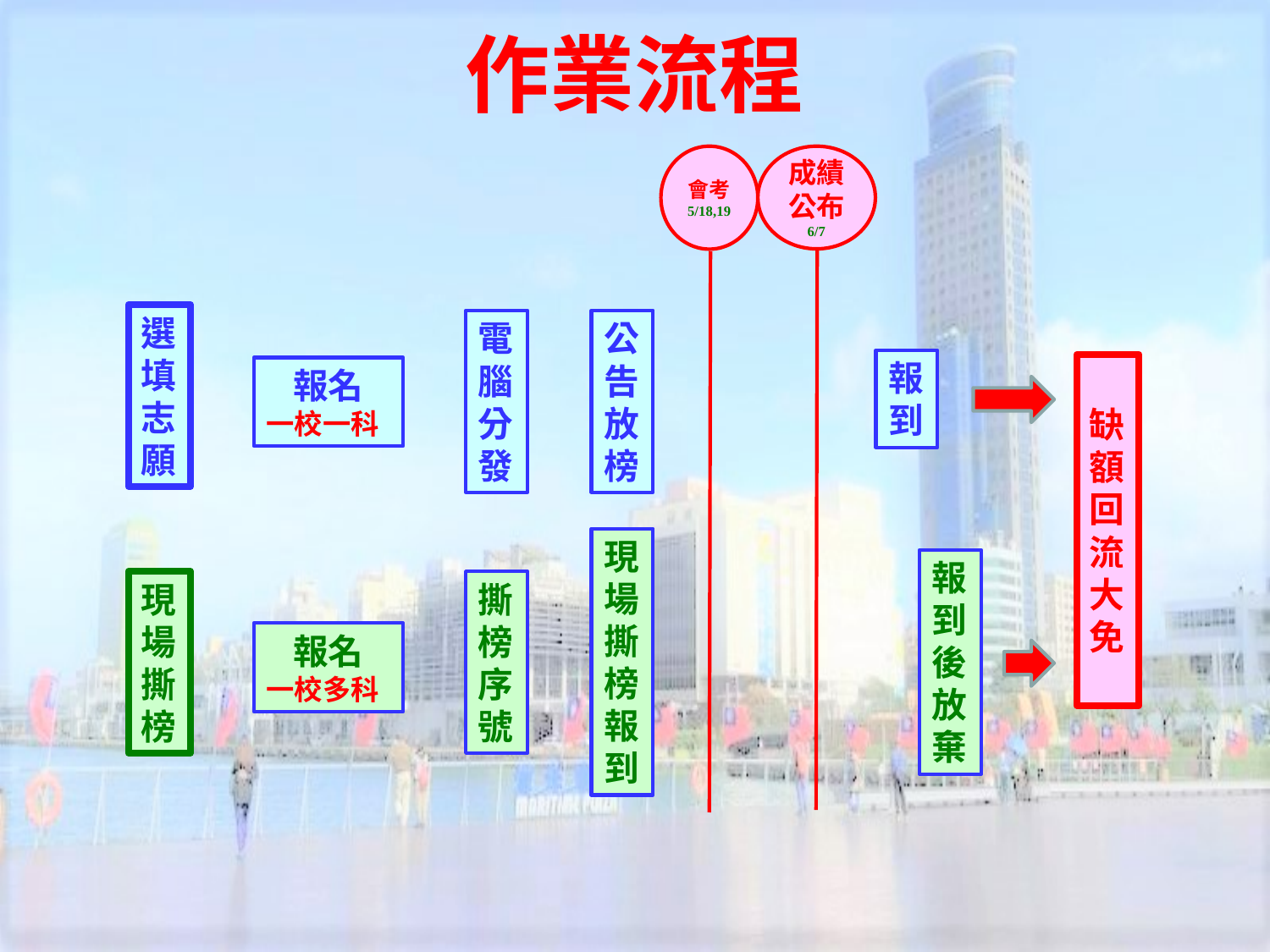

# 作業流程
會考
5/18,19
成績公布
6/7
選填志願
電腦分發
公告放榜
報到
報名
一校一科

缺額回流大免

現場撕榜報到
報到後放棄
現場撕榜
撕榜序號
報名
一校多科